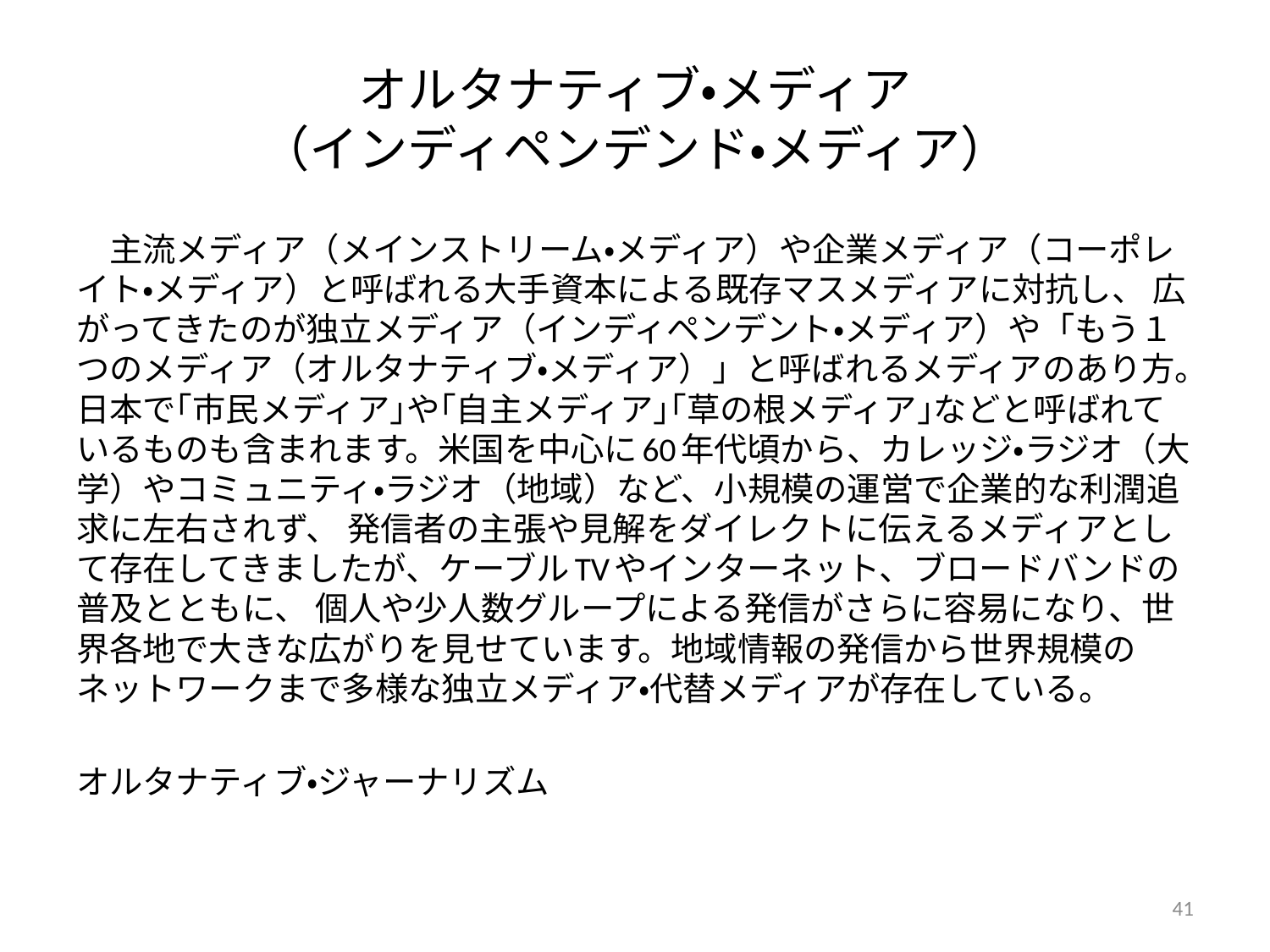

# オルタナティブ・メディア （インディペンデンド・メディア）
　主流メディア（メインストリーム・メディア）や企業メディア（コーポレイト・メディア）と呼ばれる大手資本による既存マスメディアに対抗し、 広がってきたのが独立メディア（インディペンデント・メディア）や「もう１つのメディア（オルタナティブ・メディア）」と呼ばれるメディアのあり方。 日本で｢市民メディア｣や｢自主メディア｣｢草の根メディア｣などと呼ばれているものも含まれます。 米国を中心に60年代頃から、カレッジ・ラジオ（大学）やコミュニティ・ラジオ（地域）など、小規模の運営で企業的な利潤追求に左右されず、 発信者の主張や見解をダイレクトに伝えるメディアとして存在してきましたが、ケーブルTVやインターネット、ブロードバンドの普及とともに、 個人や少人数グループによる発信がさらに容易になり、世界各地で大きな広がりを見せています。 地域情報の発信から世界規模のネットワークまで多様な独立メディア・代替メディアが存在している。

オルタナティブ・ジャーナリズム

41